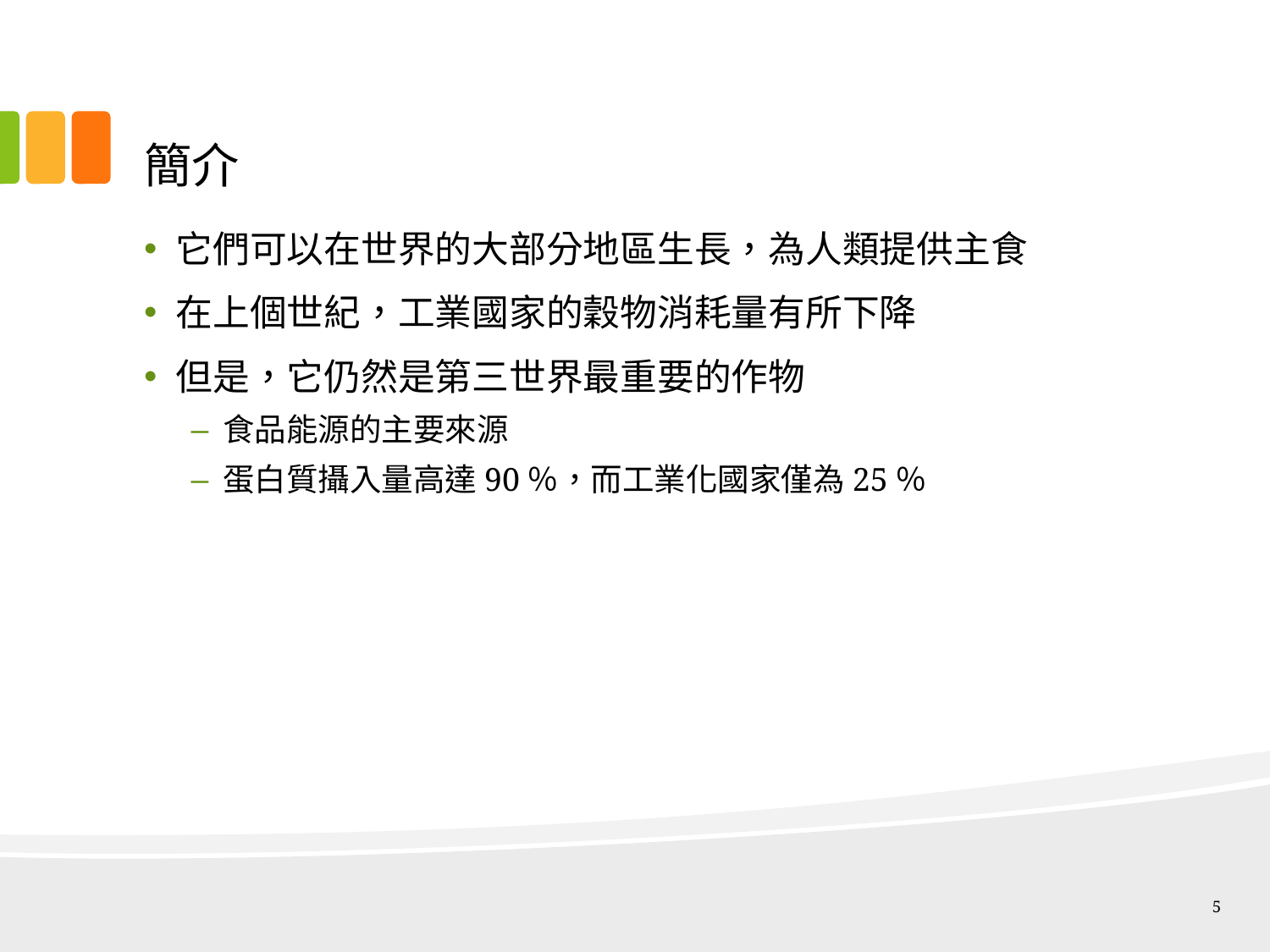

# 簡介
它們可以在世界的大部分地區生長，為人類提供主食
在上個世紀，工業國家的穀物消耗量有所下降
但是，它仍然是第三世界最重要的作物
食品能源的主要來源
蛋白質攝入量高達90％，而工業化國家僅為25％

5